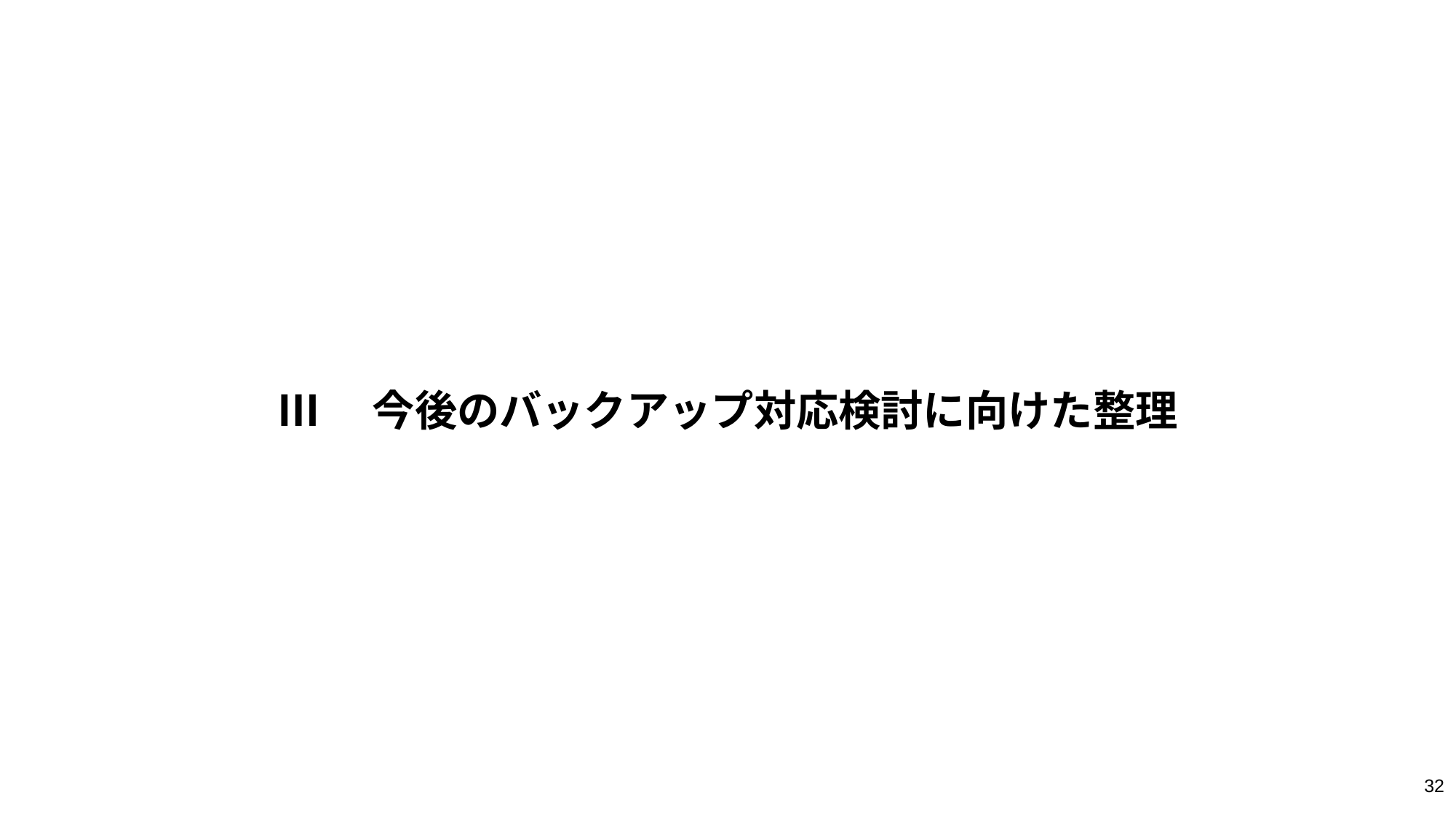

本日ご確認いただきたい論点
Ⅲ　今後のバックアップ対応検討に向けた整理
32